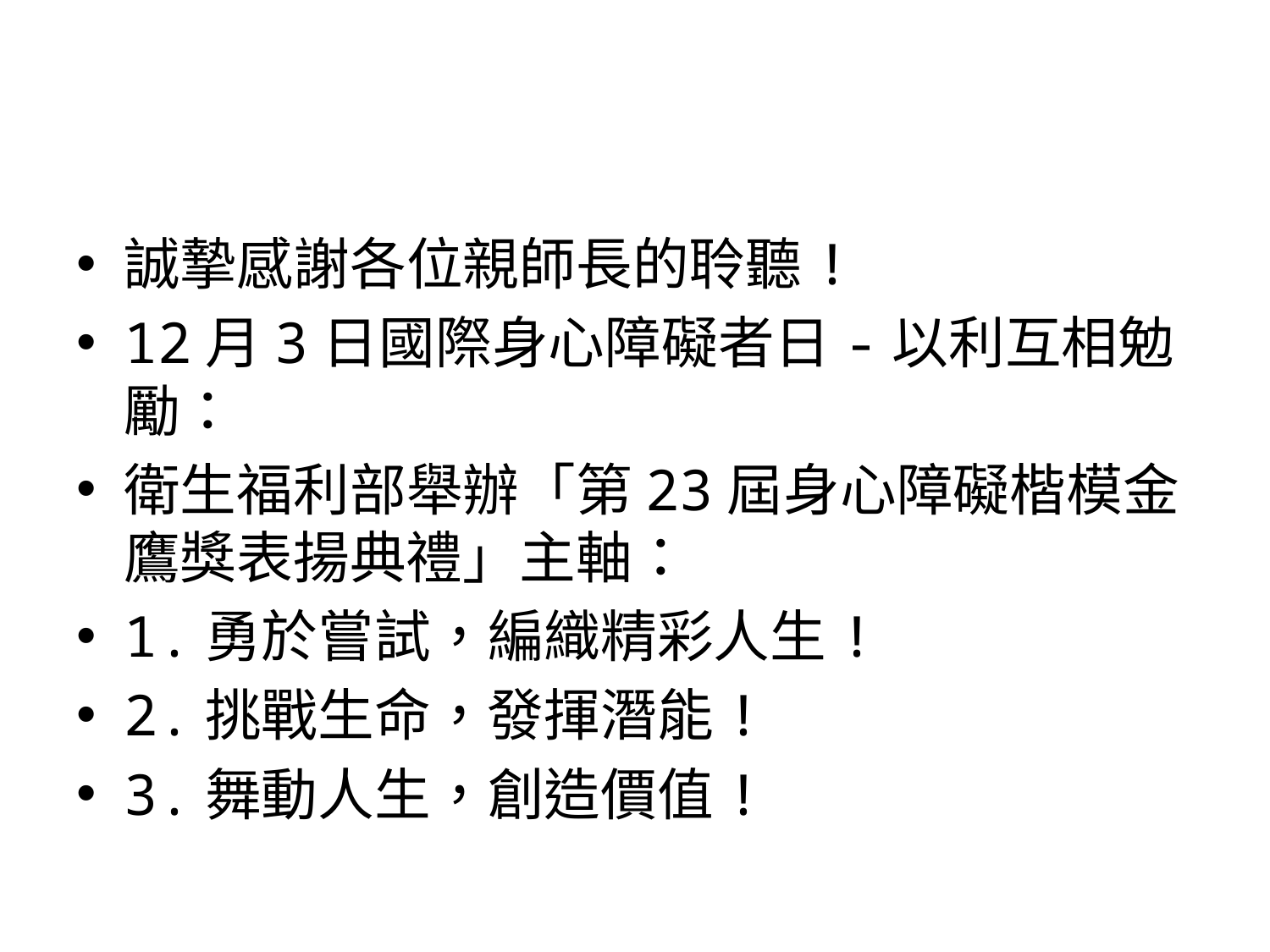

#
誠摯感謝各位親師長的聆聽!
12月3日國際身心障礙者日-以利互相勉勵：
衛生福利部舉辦「第23屆身心障礙楷模金鷹獎表揚典禮」主軸：
1.勇於嘗試，編織精彩人生!
2.挑戰生命，發揮潛能!
3.舞動人生，創造價值!